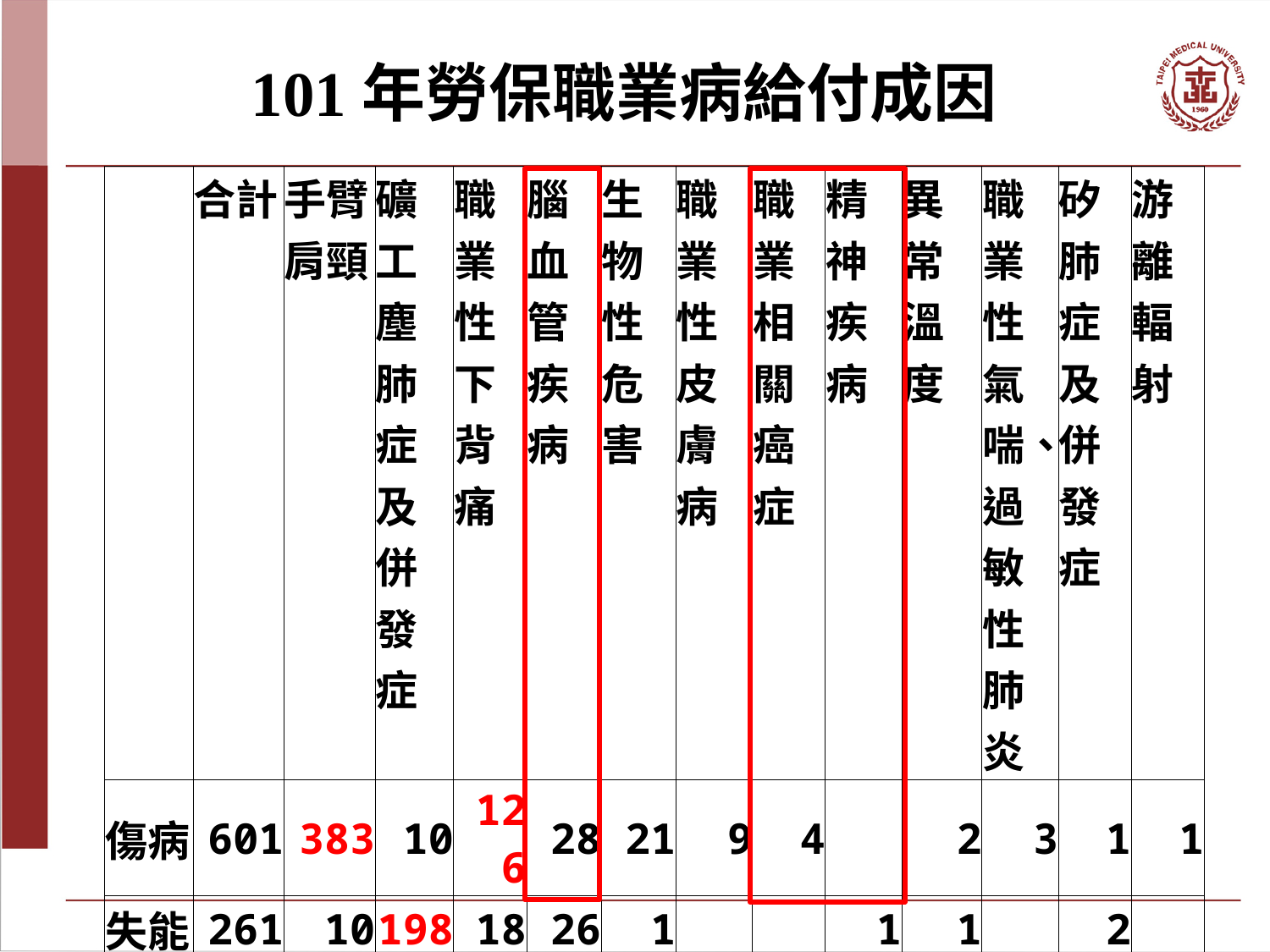

# 101年勞保職業病給付成因
|  | 合計 | 手臂肩頸 | 礦工塵肺症及併發症 | 職業性下背痛 | 腦血管疾病 | 生物性危害 | 職業性皮膚病 | 職業相關癌症 | 精神疾病 | 異常溫度 | 職業性氣喘、過敏性肺炎 | 矽肺症及併發症 | 游離輻射 |
| --- | --- | --- | --- | --- | --- | --- | --- | --- | --- | --- | --- | --- | --- |
| 傷病 | 601 | 383 | 10 | 126 | 28 | 21 | 9 | 4 |  | 2 | 3 | 1 | 1 |
| 失能 | 261 | 10 | 198 | 18 | 26 | 1 |  |  | 1 | 1 |  | 2 |  |
| 死亡 | 46 |  | 2 |  | 38 |  |  | 2 | 2 |  |  |  | 1 |